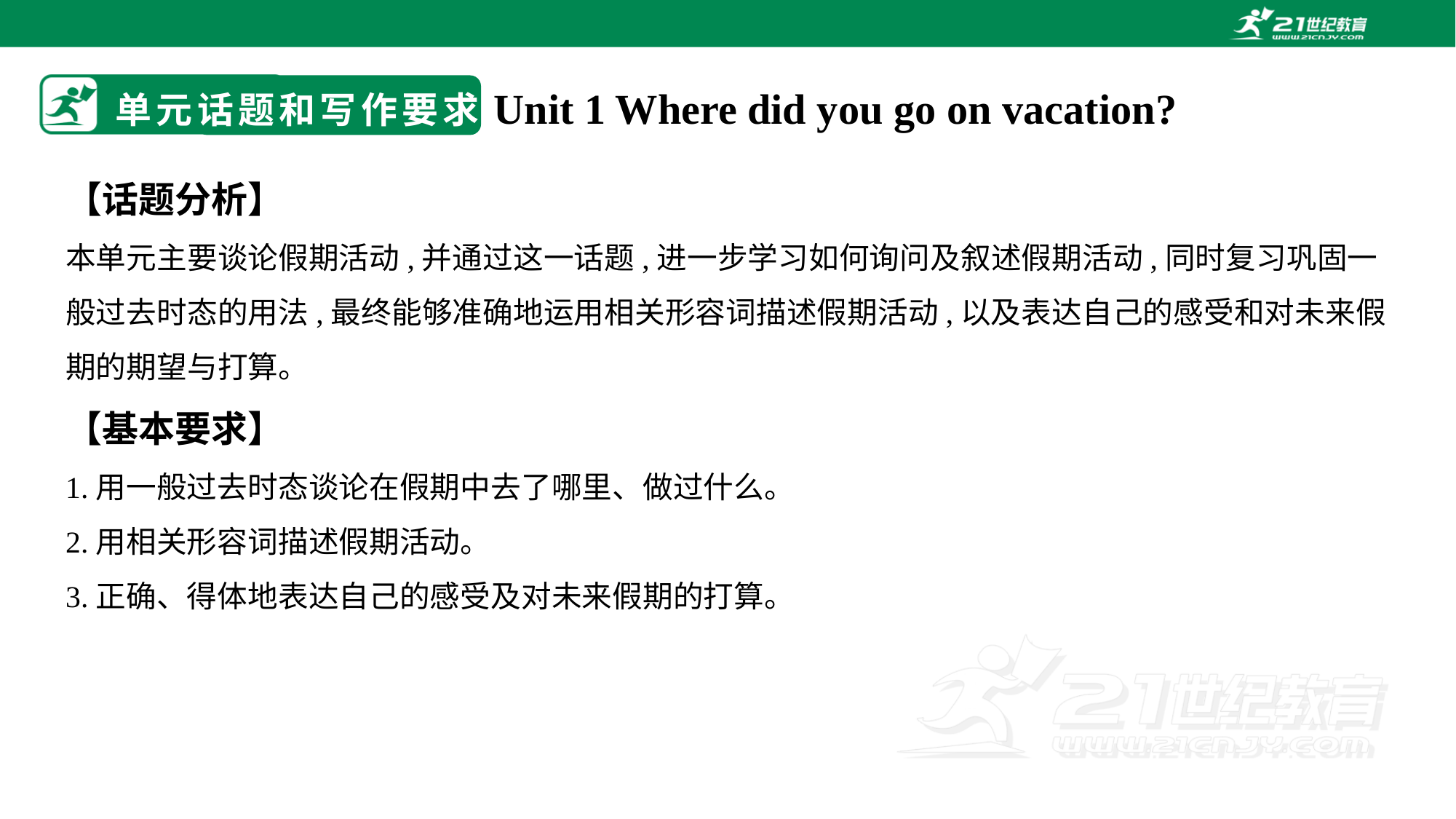

# 单元话题和写作要求
Unit 1 Where did you go on vacation?
【话题分析】
本单元主要谈论假期活动,并通过这一话题,进一步学习如何询问及叙述假期活动,同时复习巩固一般过去时态的用法,最终能够准确地运用相关形容词描述假期活动,以及表达自己的感受和对未来假期的期望与打算。
【基本要求】
1.用一般过去时态谈论在假期中去了哪里、做过什么。
2.用相关形容词描述假期活动。
3.正确、得体地表达自己的感受及对未来假期的打算。